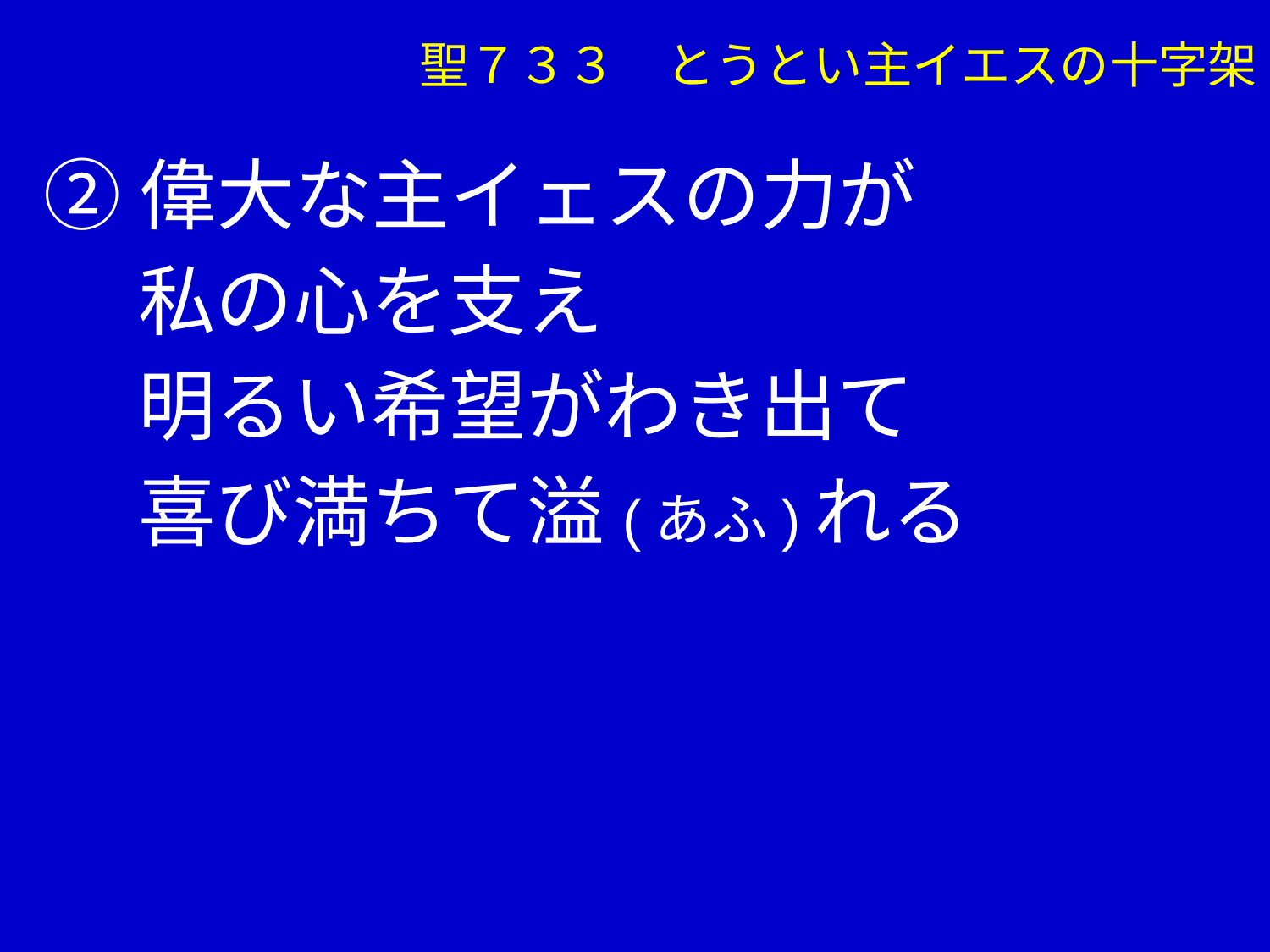

聖７３３　とうとい主イエスの十字架
②偉大な主イェスの力が
　 私の心を支え
　 明るい希望がわき出て
　 喜び満ちて溢(あふ)れる